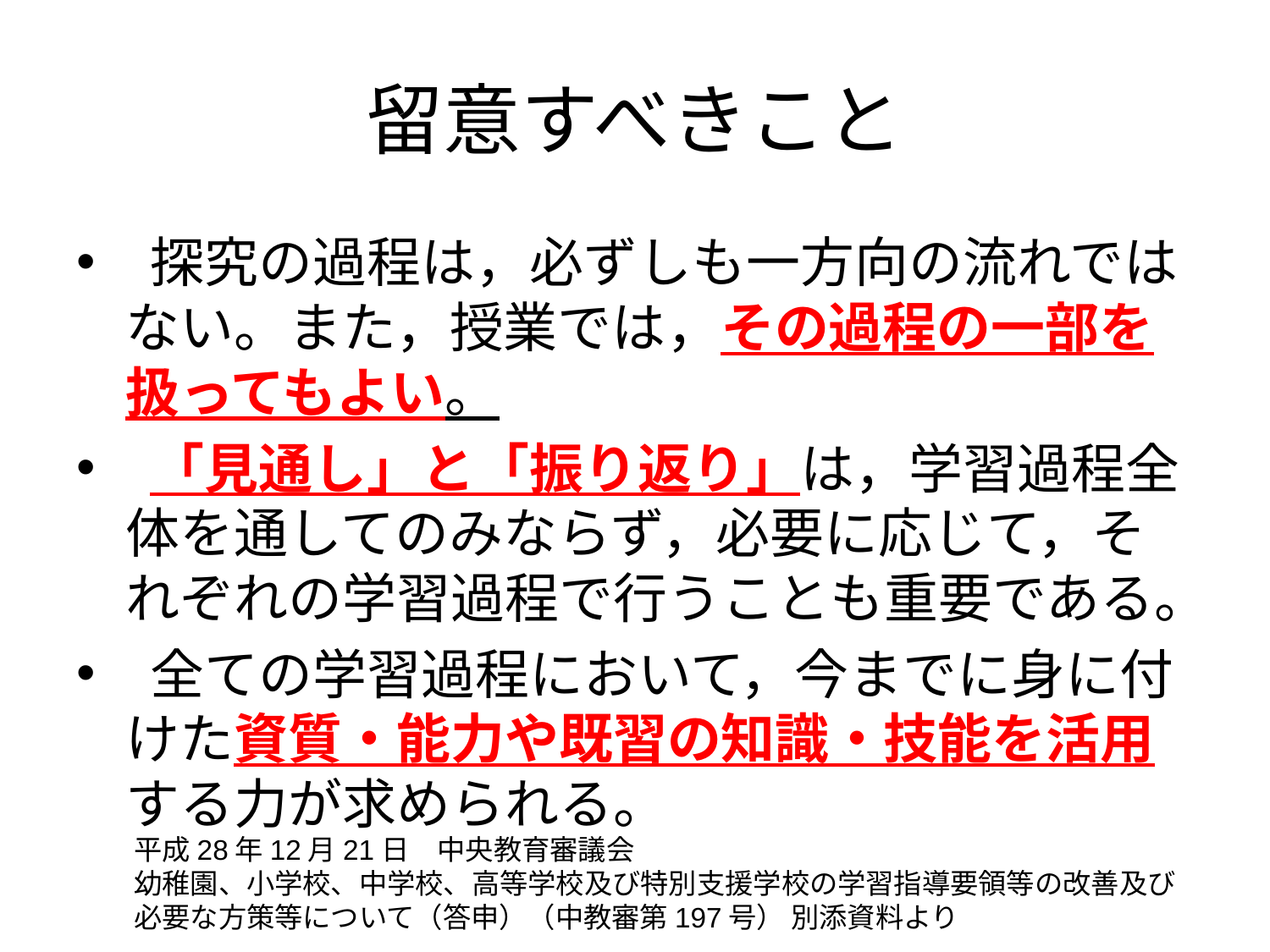

# 留意すべきこと
 探究の過程は，必ずしも一方向の流れではない。また，授業では，その過程の一部を扱ってもよい。
 「見通し」と「振り返り」は，学習過程全体を通してのみならず，必要に応じて，それぞれの学習過程で行うことも重要である。
 全ての学習過程において，今までに身に付けた資質・能力や既習の知識・技能を活用する力が求められる。

平成28年12月21日　中央教育審議会
幼稚園、小学校、中学校、高等学校及び特別支援学校の学習指導要領等の改善及び
必要な方策等について（答申）（中教審第197号） 別添資料より